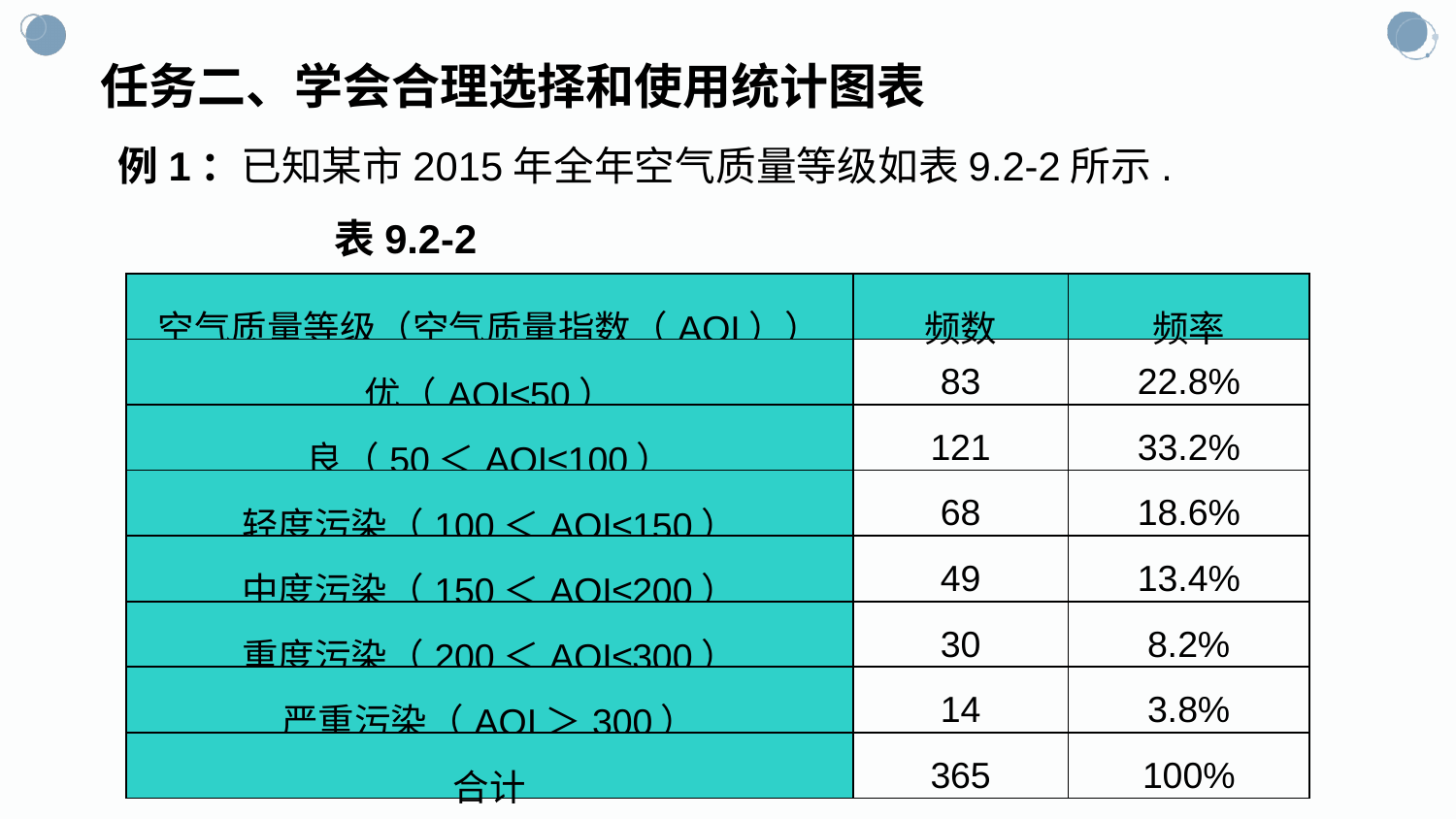

任务二、学会合理选择和使用统计图表
例1：已知某市2015年全年空气质量等级如表9.2-2所示.
                       表9.2-2

| 空气质量等级（空气质量指数（AQI）） | 频数 | 频率 |
| --- | --- | --- |
| 优（AQI≤50） | 83 | 22.8% |
| 良（50＜AQI≤100） | 121 | 33.2% |
| 轻度污染（100＜AQI≤150） | 68 | 18.6% |
| 中度污染（150＜AQI≤200） | 49 | 13.4% |
| 重度污染（200＜AQI≤300） | 30 | 8.2% |
| 严重污染（AQI＞300） | 14 | 3.8% |
| 合计 | 365 | 100% |